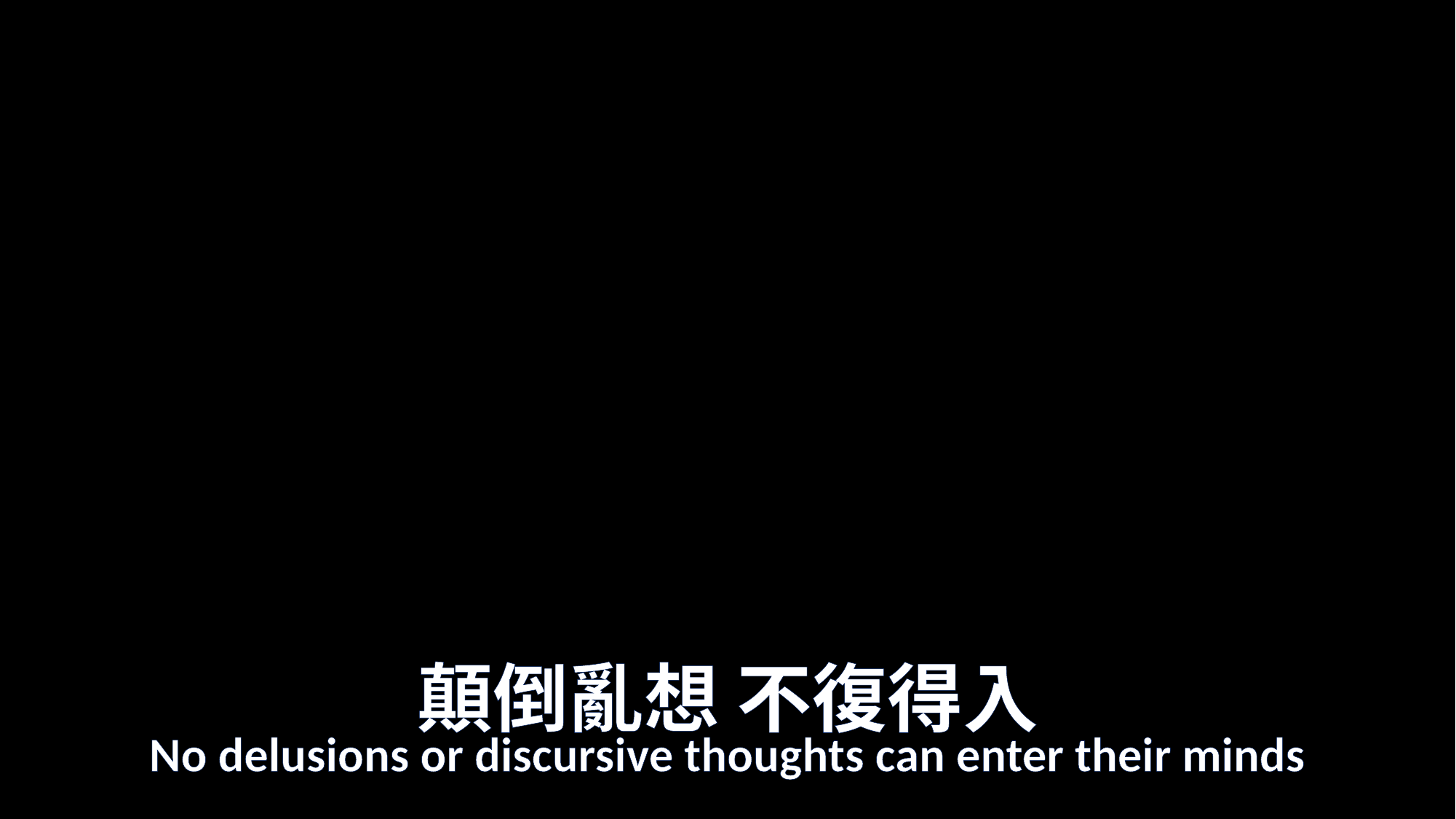

# 顛倒亂想 不復得入
No delusions or discursive thoughts can enter their minds